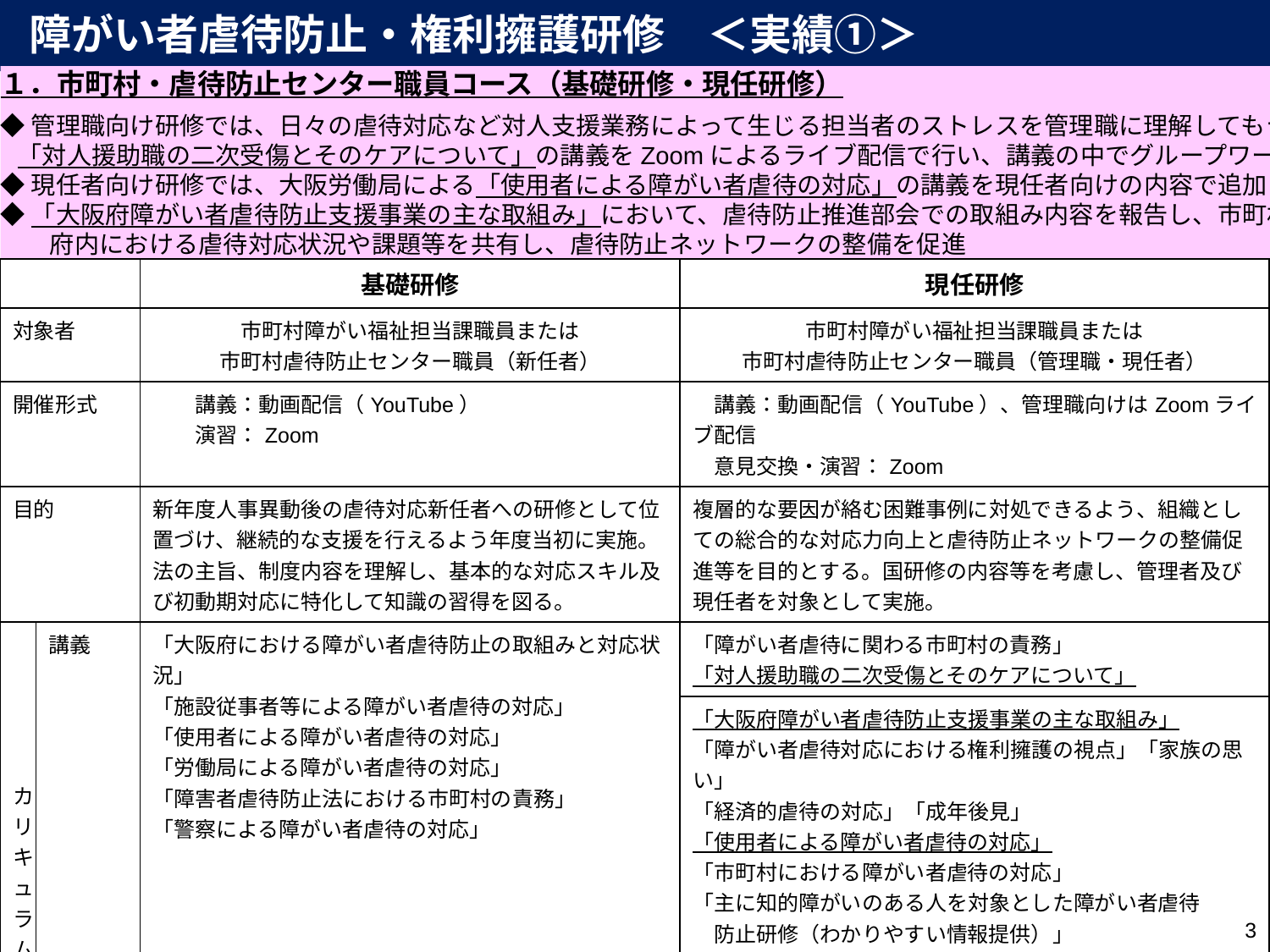

障がい者虐待防止・権利擁護研修　＜実績①＞

１．市町村・虐待防止センター職員コース（基礎研修・現任研修）
◆管理職向け研修では、日々の虐待対応など対人支援業務によって生じる担当者のストレスを管理職に理解してもうために
  「対人援助職の二次受傷とそのケアについて」の講義をZoomによるライブ配信で行い、講義の中でグループワークを実施
◆現任者向け研修では、大阪労働局による「使用者による障がい者虐待の対応」の講義を現任者向けの内容で追加
◆「大阪府障がい者虐待防止支援事業の主な取組み」において、虐待防止推進部会での取組み内容を報告し、市町村と
　　府内における虐待対応状況や課題等を共有し、虐待防止ネットワークの整備を促進

|  |  | 基礎研修 | 現任研修 |
| --- | --- | --- | --- |
| 対象者 |  | 市町村障がい福祉担当課職員または 市町村虐待防止センター職員（新任者） | 市町村障がい福祉担当課職員または 市町村虐待防止センター職員（管理職・現任者） |
| 開催形式 |  | 講義：動画配信（YouTube） 　　演習：Zoom | 講義：動画配信（YouTube）、管理職向けはZoomライブ配信 　意見交換・演習：Zoom |
| 目的 |  | 新年度人事異動後の虐待対応新任者への研修として位置づけ、継続的な支援を行えるよう年度当初に実施。法の主旨、制度内容を理解し、基本的な対応スキル及び初動期対応に特化して知識の習得を図る。 | 複層的な要因が絡む困難事例に対処できるよう、組織としての総合的な対応力向上と虐待防止ネットワークの整備促進等を目的とする。国研修の内容等を考慮し、管理者及び現任者を対象として実施。 |
| カリキュラム | 講義 | 「大阪府における障がい者虐待防止の取組みと対応状況」 「施設従事者等による障がい者虐待の対応」 「使用者による障がい者虐待の対応」　 「労働局による障がい者虐待の対応」 「障害者虐待防止法における市町村の責務」 「警察による障がい者虐待の対応」 | 「障がい者虐待に関わる市町村の責務」 「対人援助職の二次受傷とそのケアについて」 |
|  |  |  | 「大阪府障がい者虐待防止支援事業の主な取組み」 「障がい者虐待対応における権利擁護の視点」「家族の思い」 「経済的虐待の対応」「成年後見」 「使用者による障がい者虐待の対応」 「市町村における障がい者虐待の対応」 「主に知的障がいのある人を対象とした障がい者虐待　 　防止研修（わかりやすい情報提供）」 「性的虐待の対応」「ＤＶの理解と障がい者虐待との連携」 |
|  | 演習 | 「養護者虐待における対応について」 | 「施設従事者等による障がい者虐待の対応」 「虐待対応に関する意見交換」(管理職・現任者ともに実施) |
| 実績 |  | 受講者数　令和元年度 ：75名　　　　令和2年度 ：書面開催 　　　　　　　　　令和3年度 ：書面開催 令和4年度 ：３３名 | 受講者数　令和元年度 ：128名　　令和2年度 ：74名 　　　　　　　　　令和3年度 ： 54名 令和4年度　：53名 |
3